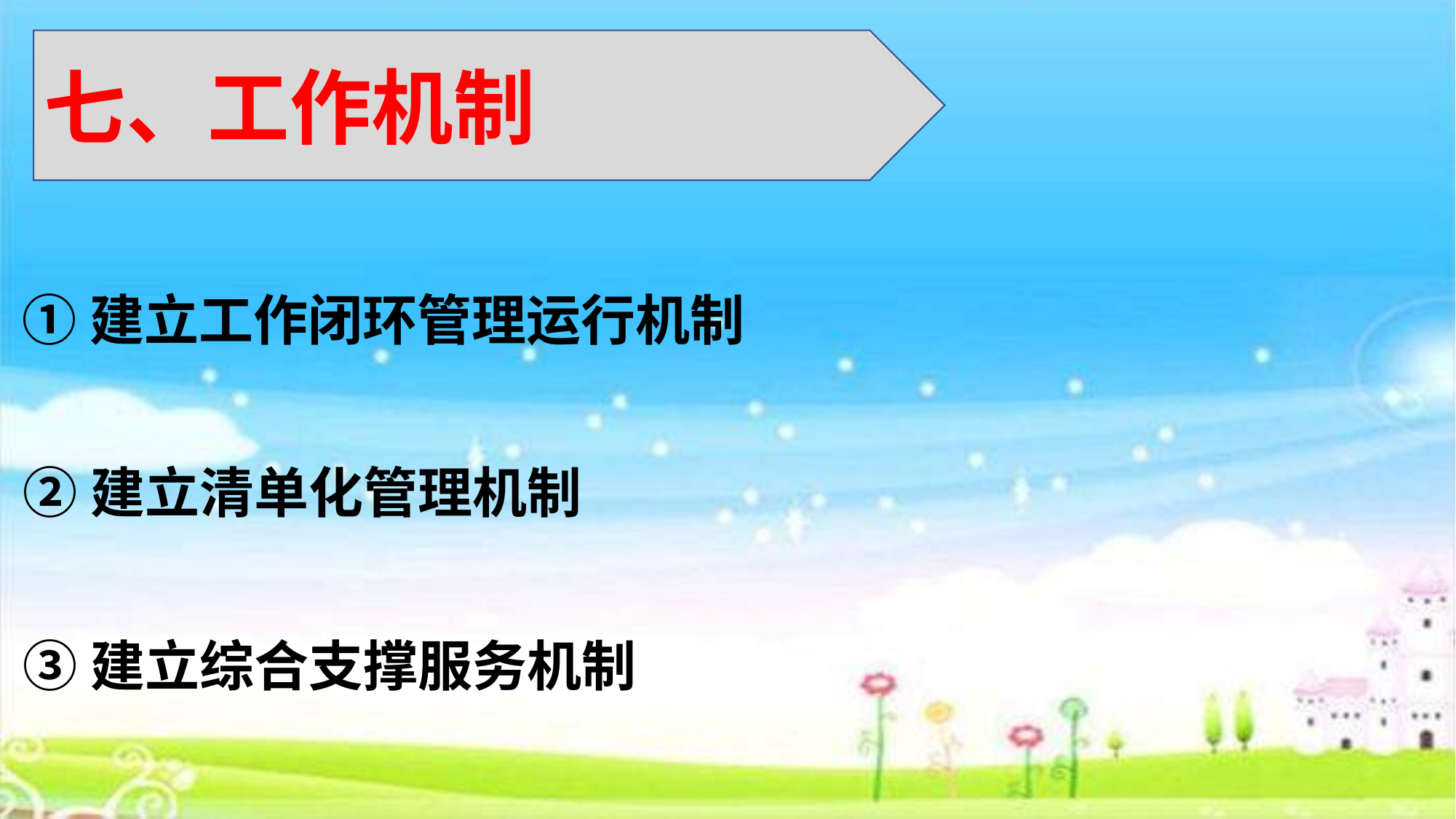

①建立工作闭环管理运行机制

 ②建立清单化管理机制

 ③建立综合支撑服务机制

七、工作机制